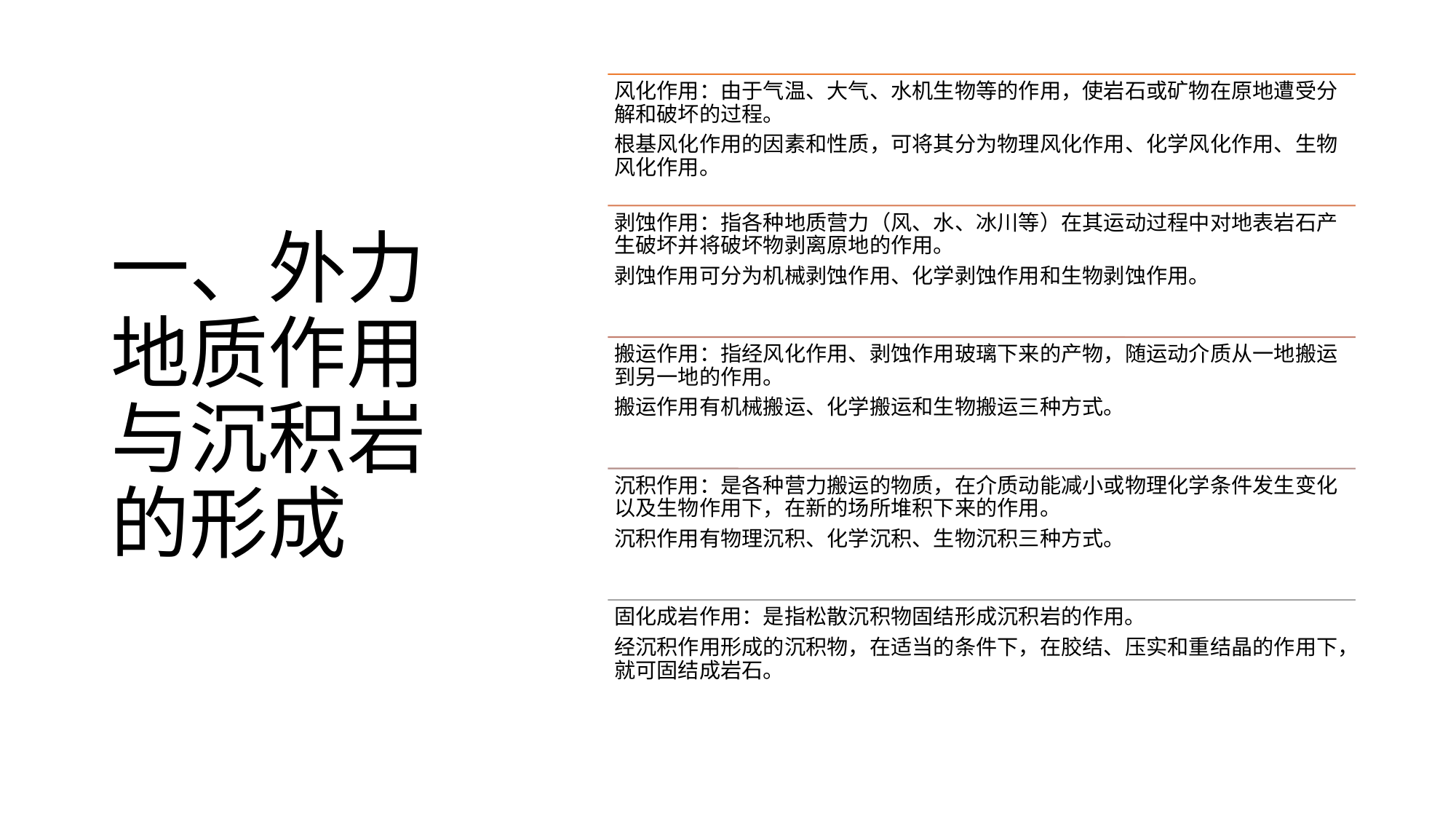

# 一、外力地质作用与沉积岩的形成
风化作用：由于气温、大气、水机生物等的作用，使岩石或矿物在原地遭受分解和破坏的过程。
根基风化作用的因素和性质，可将其分为物理风化作用、化学风化作用、生物风化作用。
剥蚀作用：指各种地质营力（风、水、冰川等）在其运动过程中对地表岩石产生破坏并将破坏物剥离原地的作用。
剥蚀作用可分为机械剥蚀作用、化学剥蚀作用和生物剥蚀作用。
搬运作用：指经风化作用、剥蚀作用玻璃下来的产物，随运动介质从一地搬运到另一地的作用。
搬运作用有机械搬运、化学搬运和生物搬运三种方式。
沉积作用：是各种营力搬运的物质，在介质动能减小或物理化学条件发生变化以及生物作用下，在新的场所堆积下来的作用。
沉积作用有物理沉积、化学沉积、生物沉积三种方式。
固化成岩作用：是指松散沉积物固结形成沉积岩的作用。
经沉积作用形成的沉积物，在适当的条件下，在胶结、压实和重结晶的作用下，就可固结成岩石。